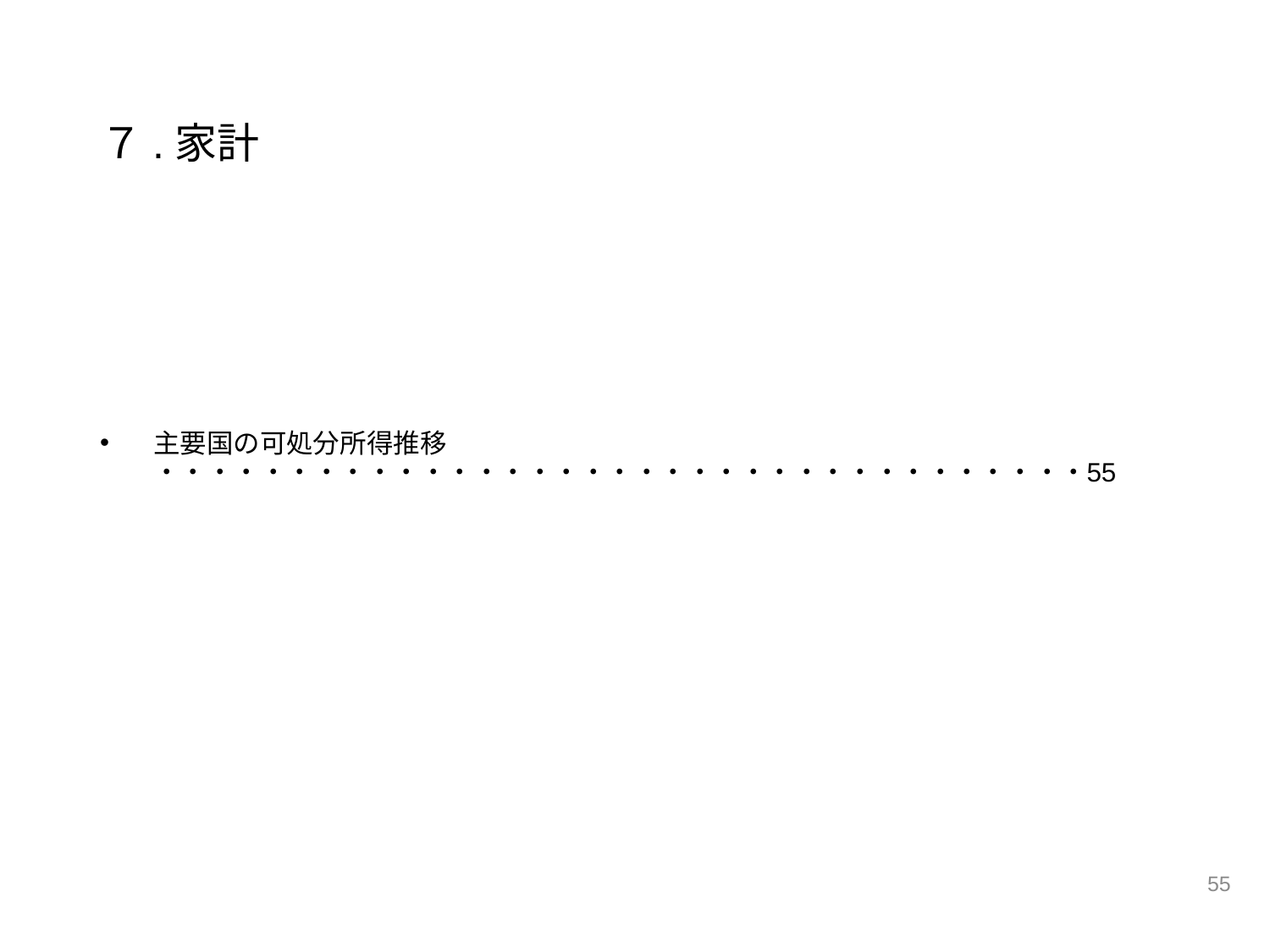

７.家計
　主要国の可処分所得推移　・・・・・・・・・・・・・・・・・・・・・・・・・・・・・・・・・・・		55
55